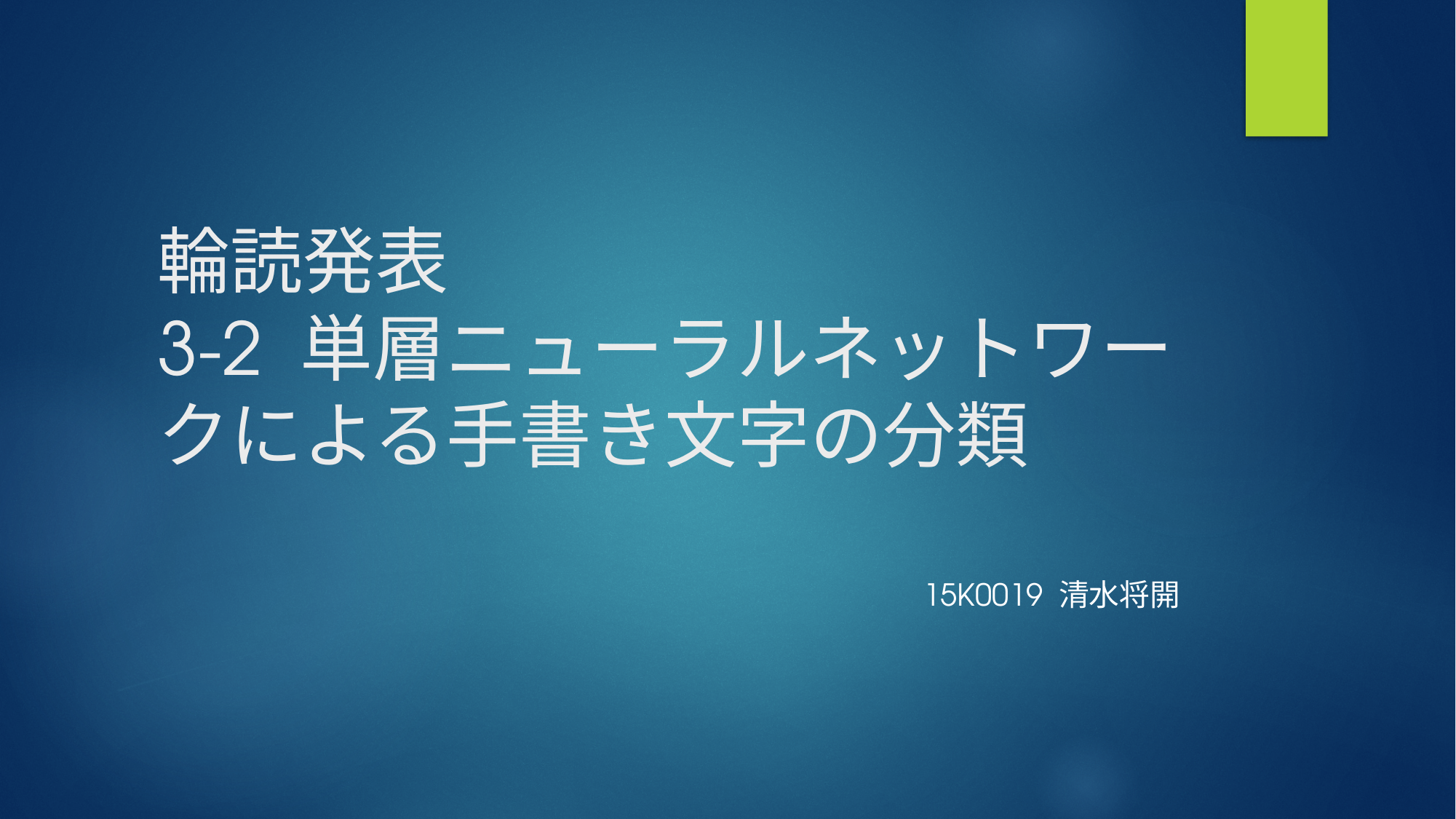

# 輪読発表 3-2 単層ニューラルネットワークによる手書き文字の分類
15k0019 清水将開